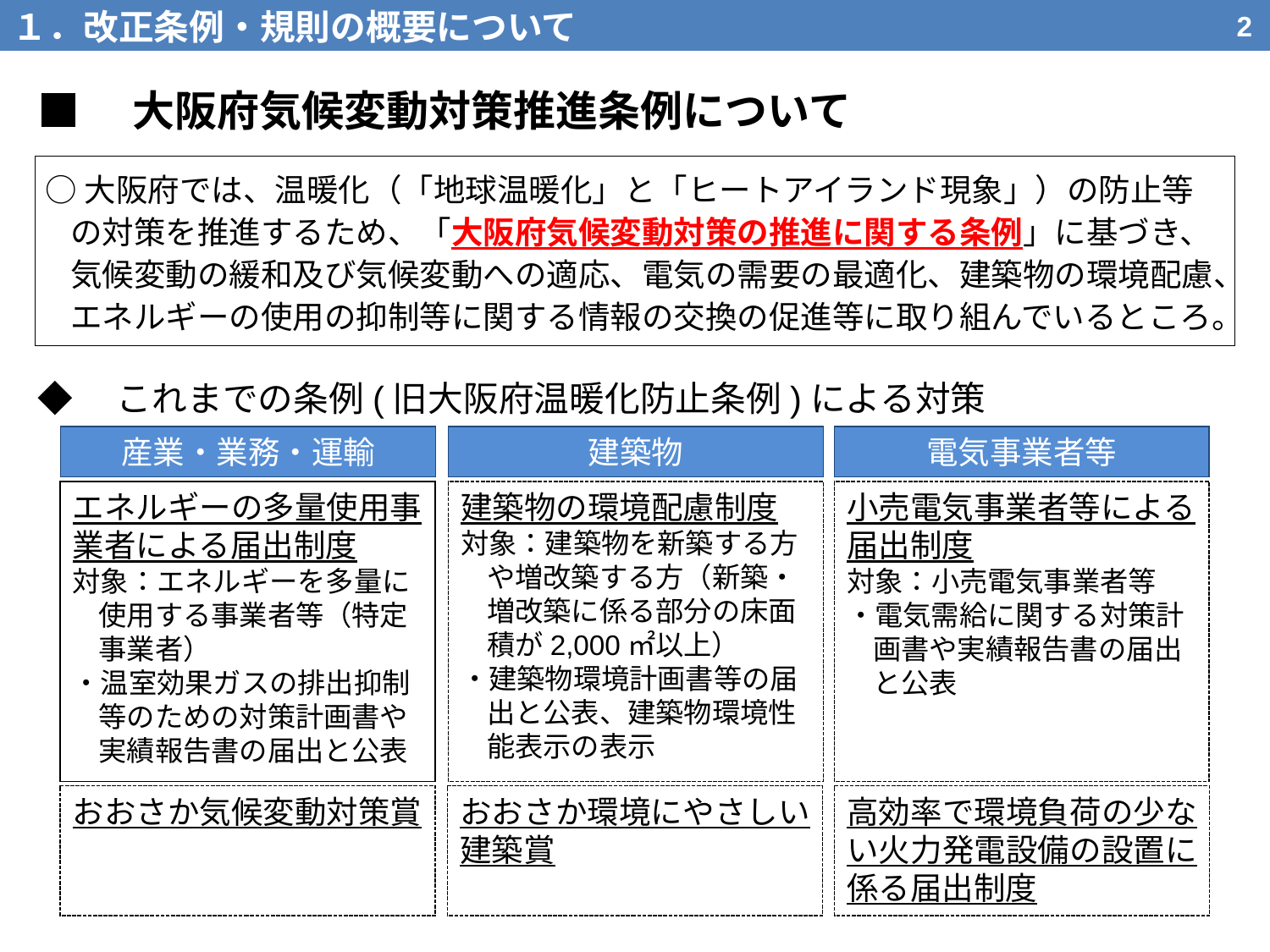

１．改正条例・規則の概要について
2
■　大阪府気候変動対策推進条例について
○大阪府では、温暖化（「地球温暖化」と「ヒートアイランド現象」）の防止等の対策を推進するため、「大阪府気候変動対策の推進に関する条例」に基づき、気候変動の緩和及び気候変動への適応、電気の需要の最適化、建築物の環境配慮、エネルギーの使用の抑制等に関する情報の交換の促進等に取り組んでいるところ。
◆　これまでの条例(旧大阪府温暖化防止条例)による対策
産業・業務・運輸
建築物
電気事業者等
建築物の環境配慮制度
対象：建築物を新築する方や増改築する方（新築・増改築に係る部分の床面積が2,000㎡以上）
・建築物環境計画書等の届出と公表、建築物環境性能表示の表示
エネルギーの多量使用事業者による届出制度
対象：エネルギーを多量に使用する事業者等（特定事業者）
・温室効果ガスの排出抑制等のための対策計画書や実績報告書の届出と公表
小売電気事業者等による届出制度
対象：小売電気事業者等
・電気需給に関する対策計画書や実績報告書の届出と公表

おおさか環境にやさしい建築賞
おおさか気候変動対策賞
高効率で環境負荷の少ない火力発電設備の設置に係る届出制度